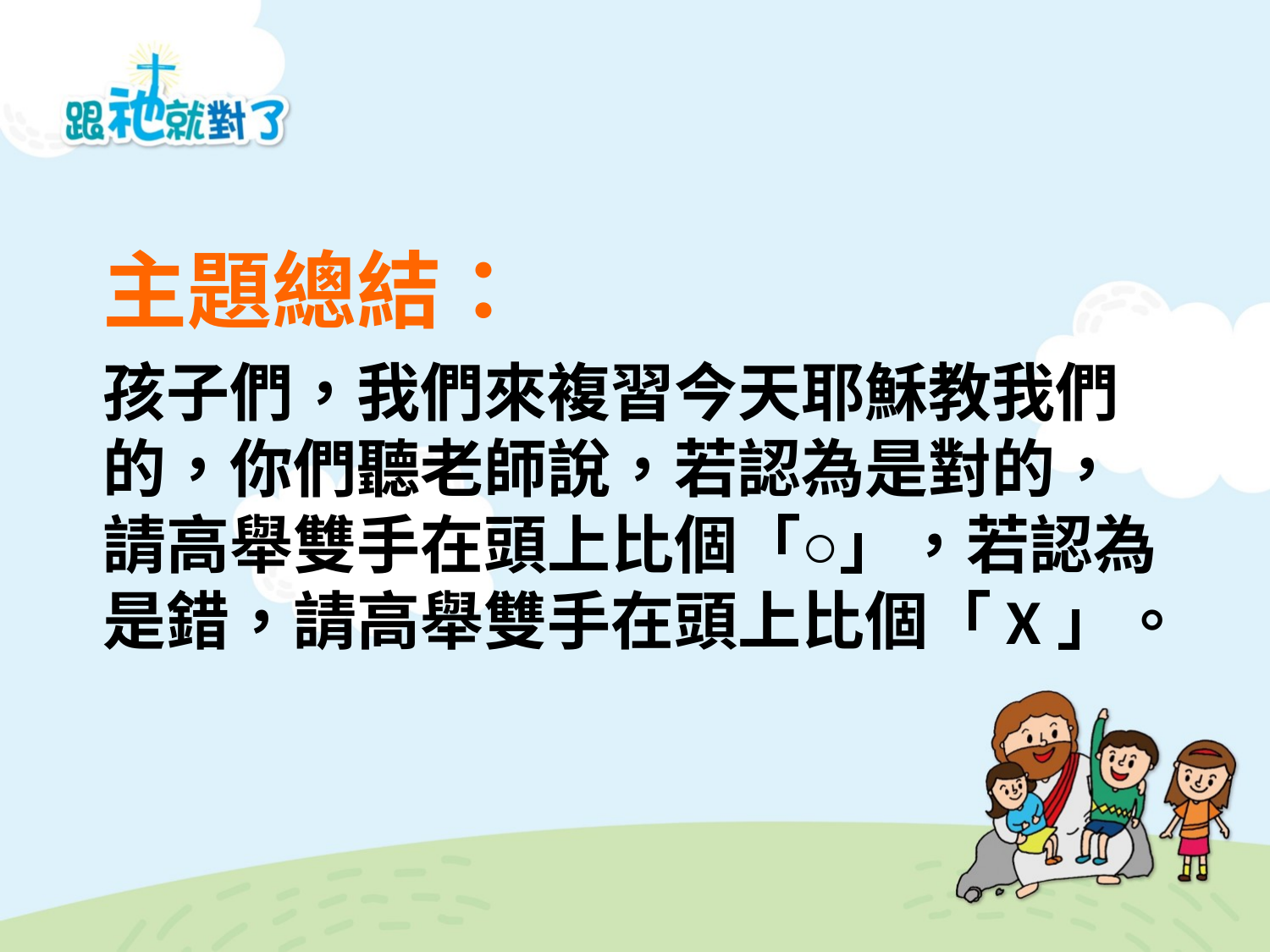

主題總結：
孩子們，我們來複習今天耶穌教我們的，你們聽老師說，若認為是對的，請高舉雙手在頭上比個「○」，若認為是錯，請高舉雙手在頭上比個「X」。